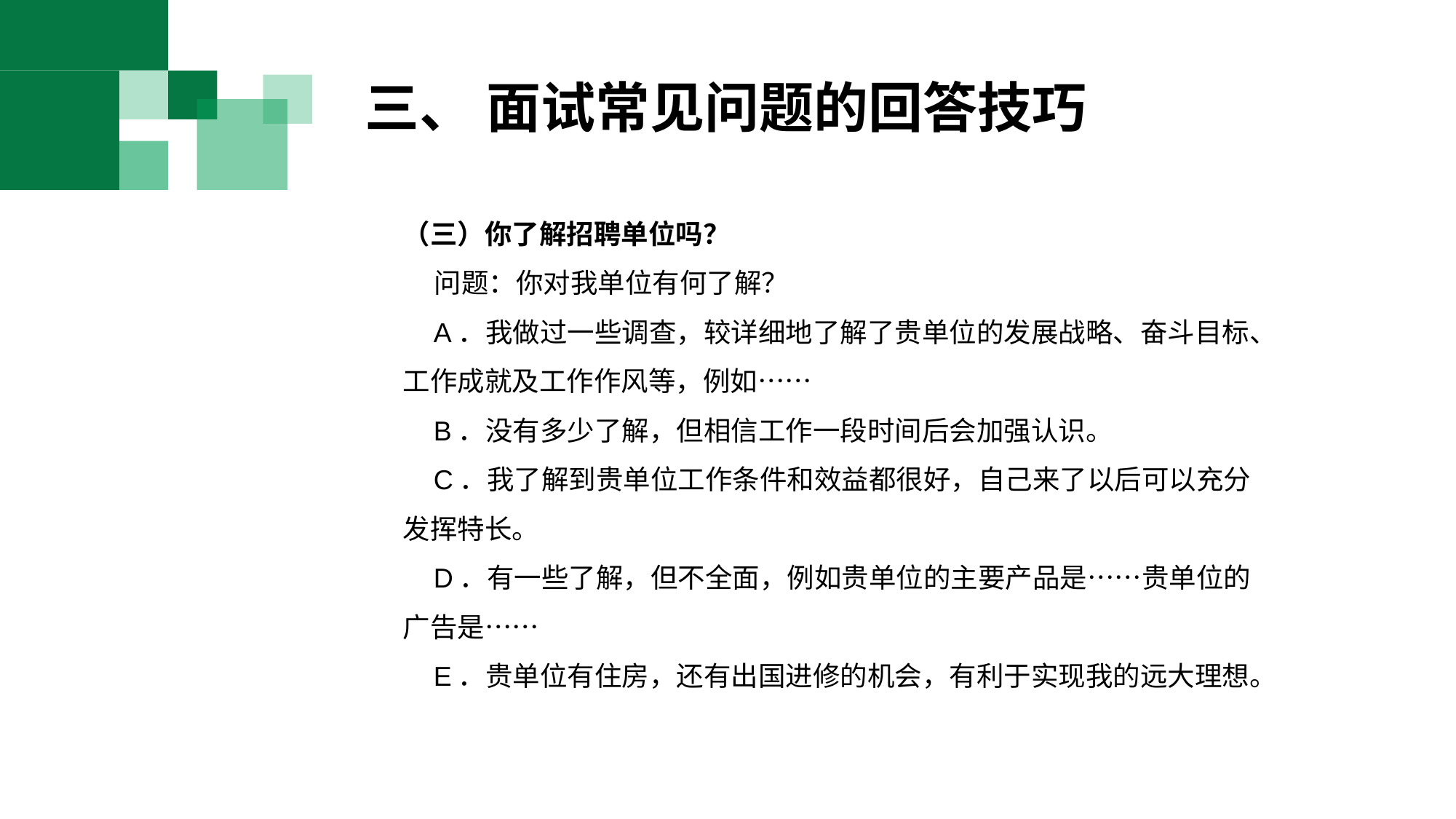

三、 面试常见问题的回答技巧

（三）你了解招聘单位吗？
    问题：你对我单位有何了解？
    A．我做过一些调查，较详细地了解了贵单位的发展战略、奋斗目标、工作成就及工作作风等，例如⋯⋯
    B．没有多少了解，但相信工作一段时间后会加强认识。
    C．我了解到贵单位工作条件和效益都很好，自己来了以后可以充分发挥特长。
    D．有一些了解，但不全面，例如贵单位的主要产品是⋯⋯贵单位的广告是⋯⋯
    E．贵单位有住房，还有出国进修的机会，有利于实现我的远大理想。